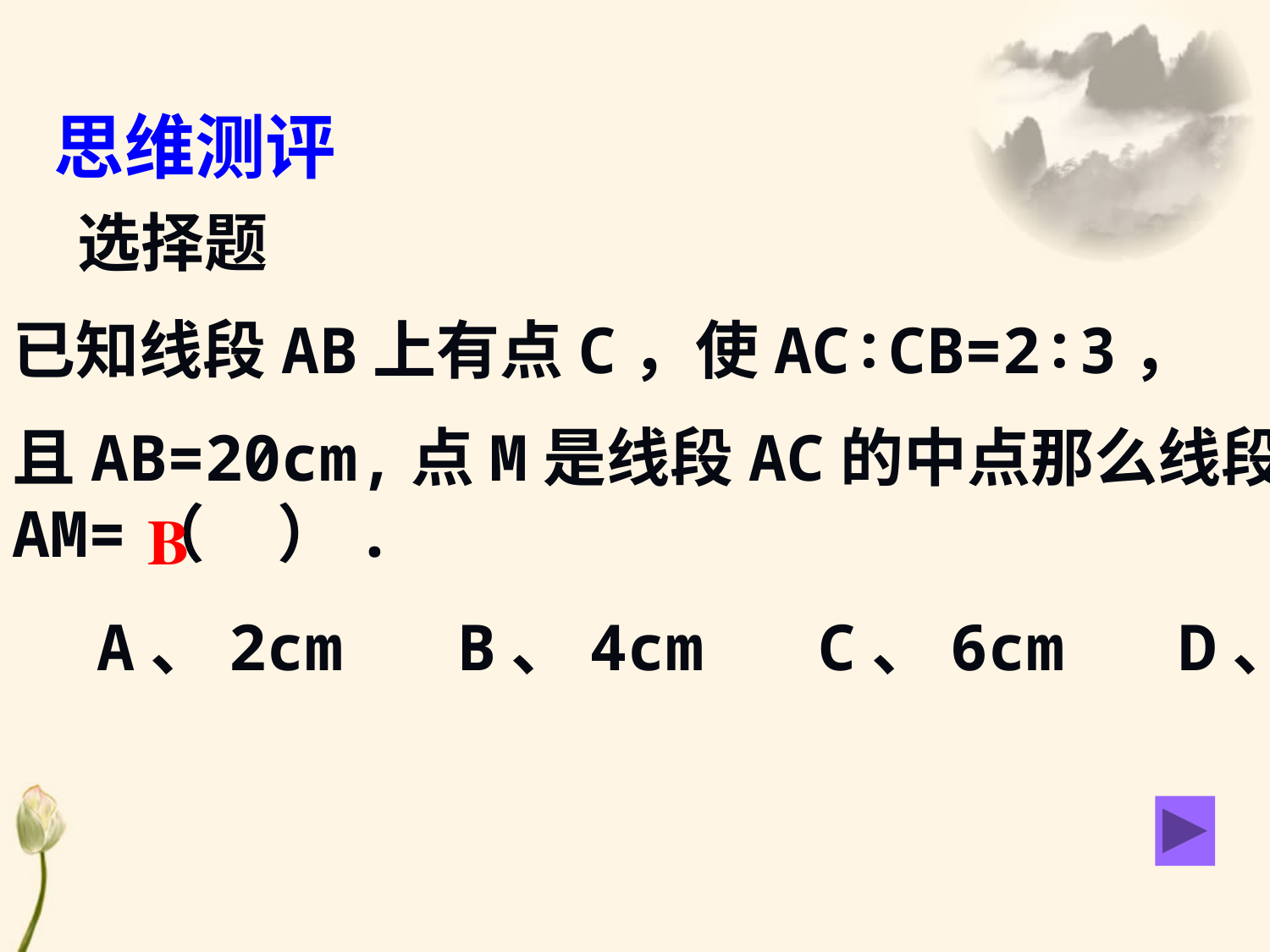

思维测评
选择题
已知线段AB上有点C，使AC∶CB=2∶3，
且AB=20cm,点M是线段AC的中点那么线段AM=（     ）.

B
A、2cm   B、4cm   C、6cm   D、8cm